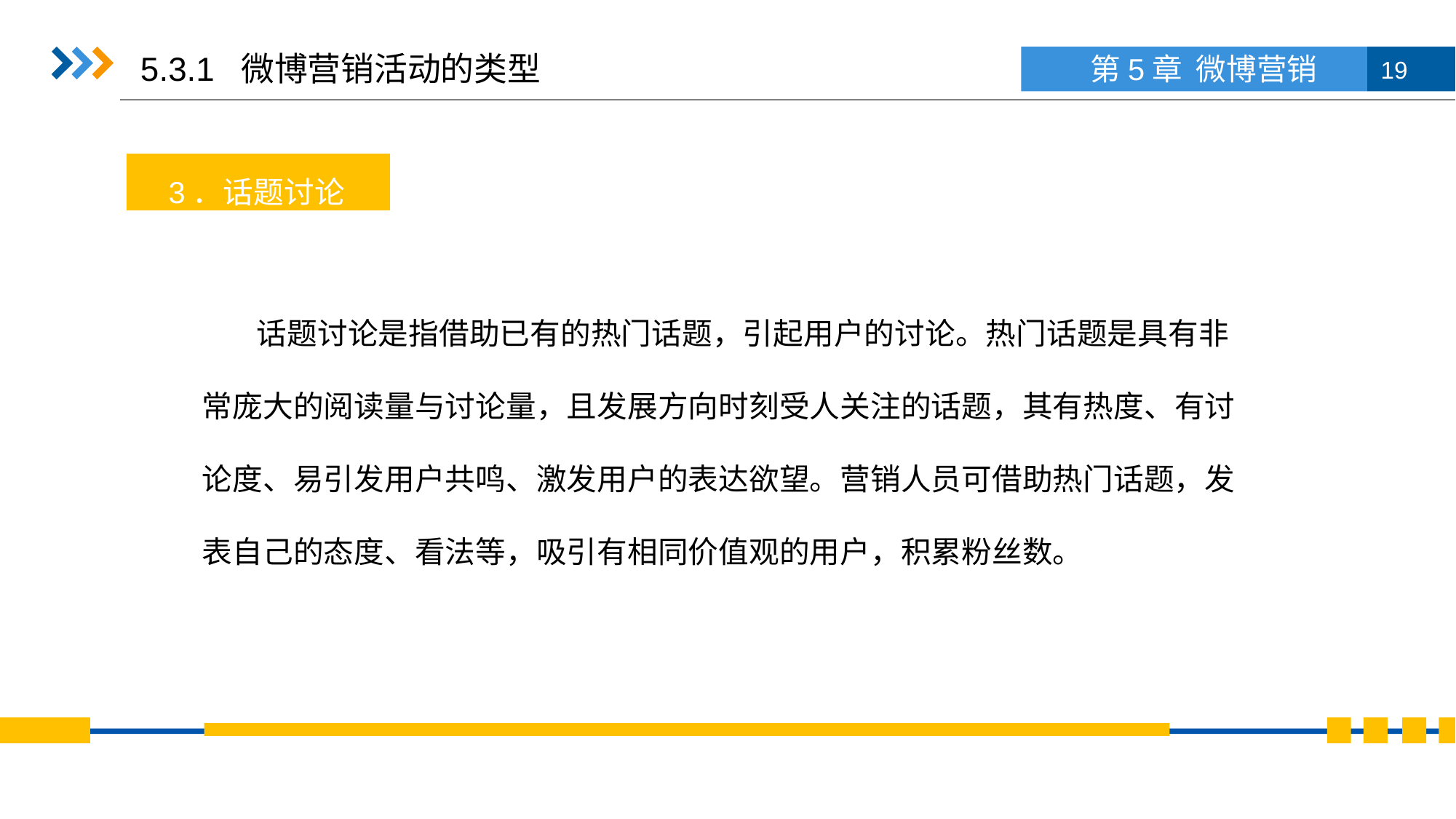

5.3.1  微博营销活动的类型
3．话题讨论
话题讨论是指借助已有的热门话题，引起用户的讨论。热门话题是具有非常庞大的阅读量与讨论量，且发展方向时刻受人关注的话题，其有热度、有讨论度、易引发用户共鸣、激发用户的表达欲望。营销人员可借助热门话题，发表自己的态度、看法等，吸引有相同价值观的用户，积累粉丝数。